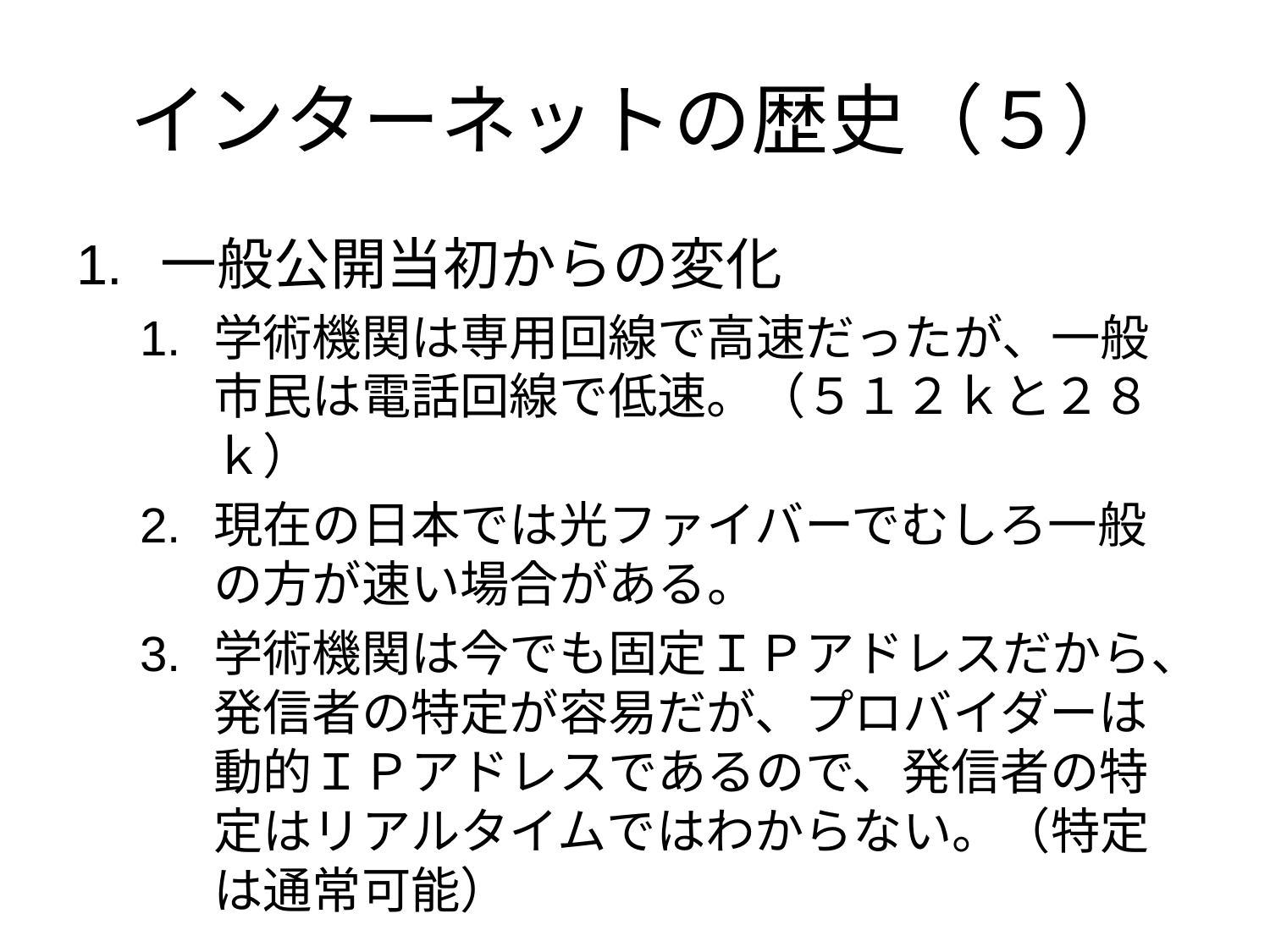

# インターネットの歴史（５）
一般公開当初からの変化
学術機関は専用回線で高速だったが、一般市民は電話回線で低速。（５１２ｋと２８ｋ）
現在の日本では光ファイバーでむしろ一般の方が速い場合がある。
学術機関は今でも固定ＩＰアドレスだから、発信者の特定が容易だが、プロバイダーは動的ＩＰアドレスであるので、発信者の特定はリアルタイムではわからない。（特定は通常可能）